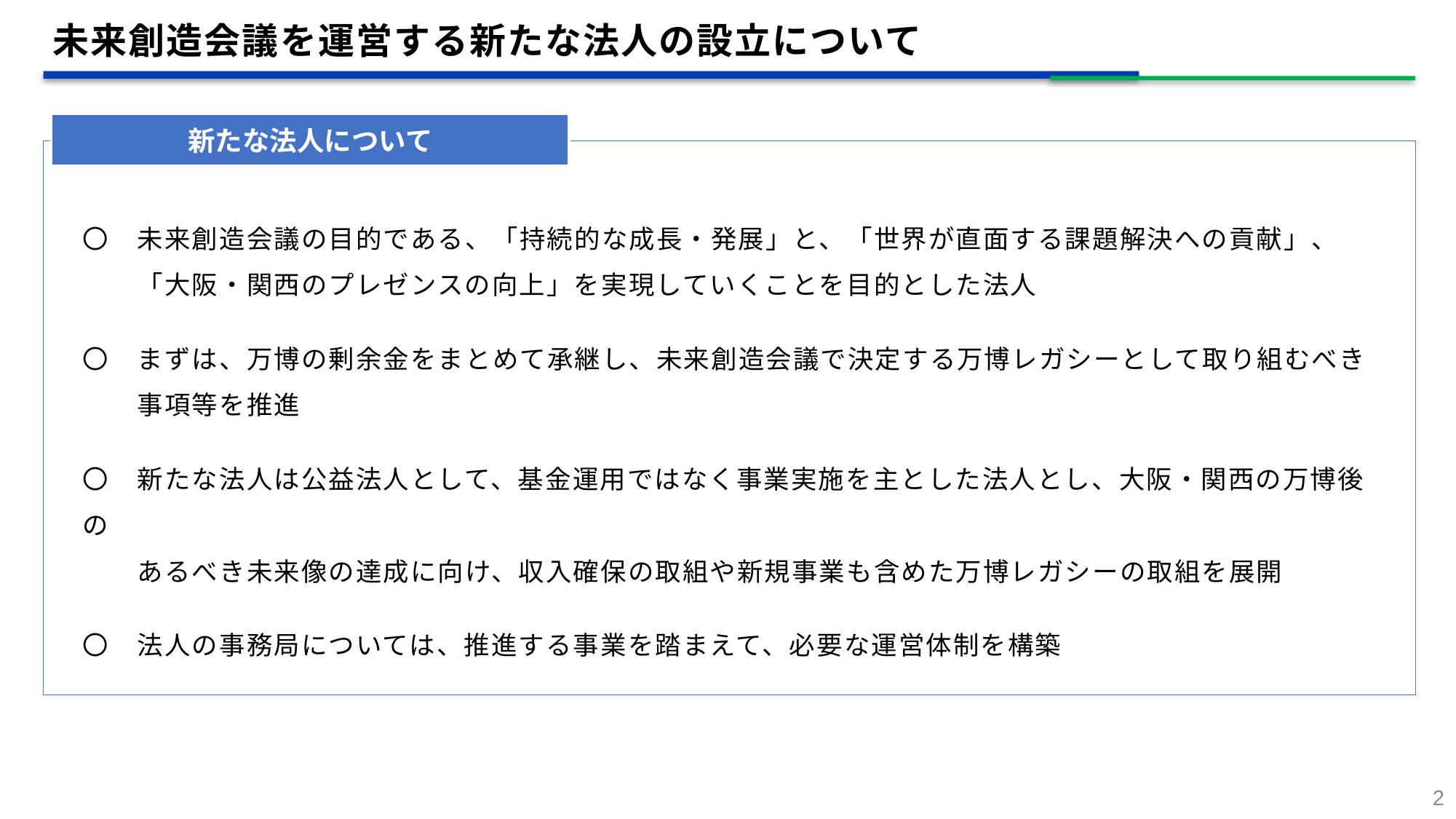

未来創造会議を運営する新たな法人の設立について
新たな法人について

〇　未来創造会議の目的である、「持続的な成長・発展」と、「世界が直面する課題解決への貢献」、
　　「大阪・関西のプレゼンスの向上」を実現していくことを目的とした法人

〇　まずは、万博の剰余金をまとめて承継し、未来創造会議で決定する万博レガシーとして取り組むべき
　　事項等を推進

〇　新たな法人は公益法人として、基金運用ではなく事業実施を主とした法人とし、大阪・関西の万博後の
　　あるべき未来像の達成に向け、収入確保の取組や新規事業も含めた万博レガシーの取組を展開

〇　法人の事務局については、推進する事業を踏まえて、必要な運営体制を構築